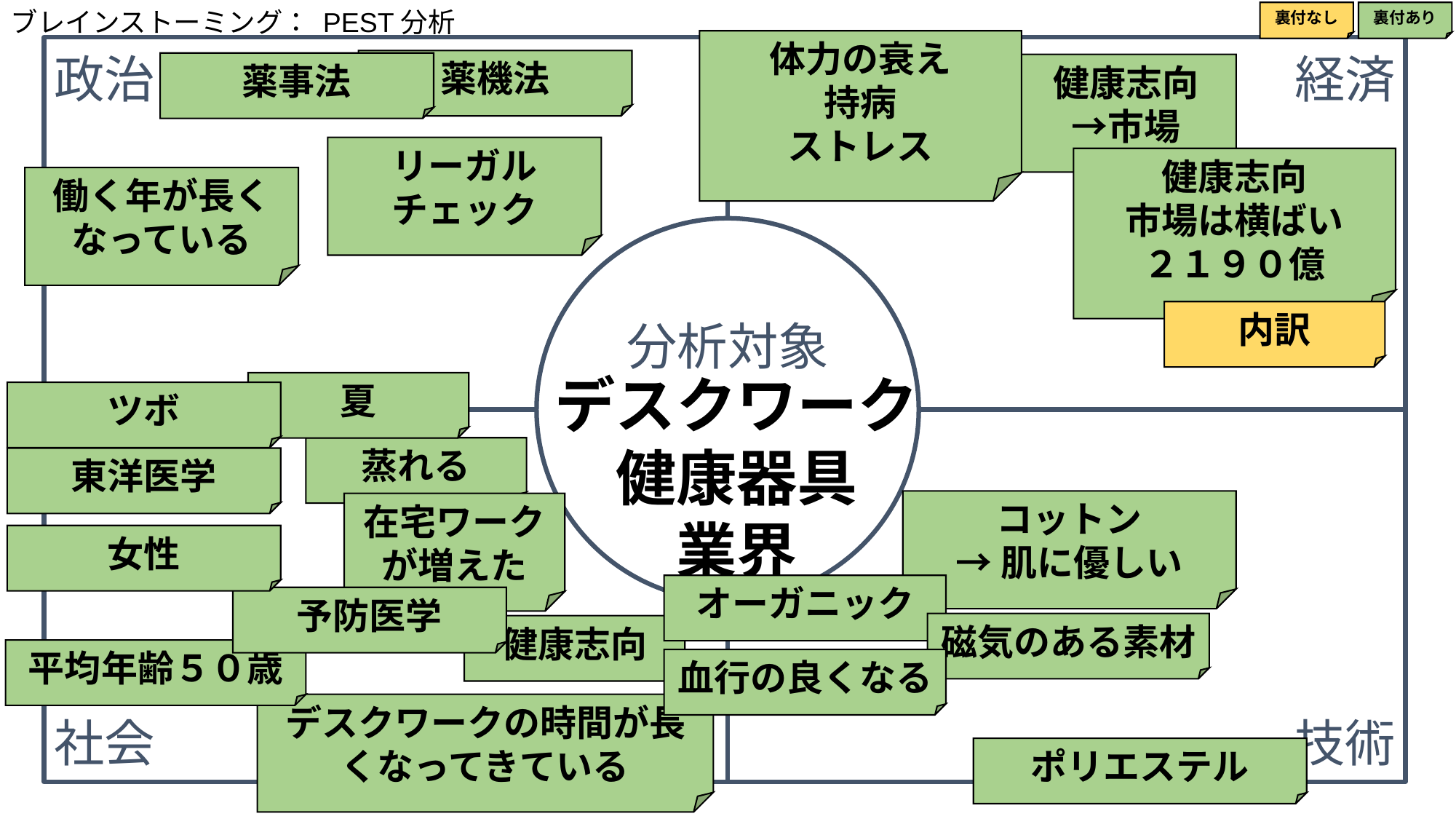

ブレインストーミング： PEST分析
裏付なし
裏付あり
体力の衰え
持病
ストレス
政治
経済
薬機法
薬事法
健康志向
→市場
リーガルチェック
健康志向
市場は横ばい
２１９０億
働く年が長くなっている
分析対象
内訳
デスクワーク
健康器具
業界
夏
ツボ
社会
技術
蒸れる
東洋医学
コットン
→肌に優しい
在宅ワークが増えた
女性
オーガニック
予防医学
磁気のある素材
健康志向
平均年齢５０歳
血行の良くなる
デスクワークの時間が長くなってきている
ポリエステル